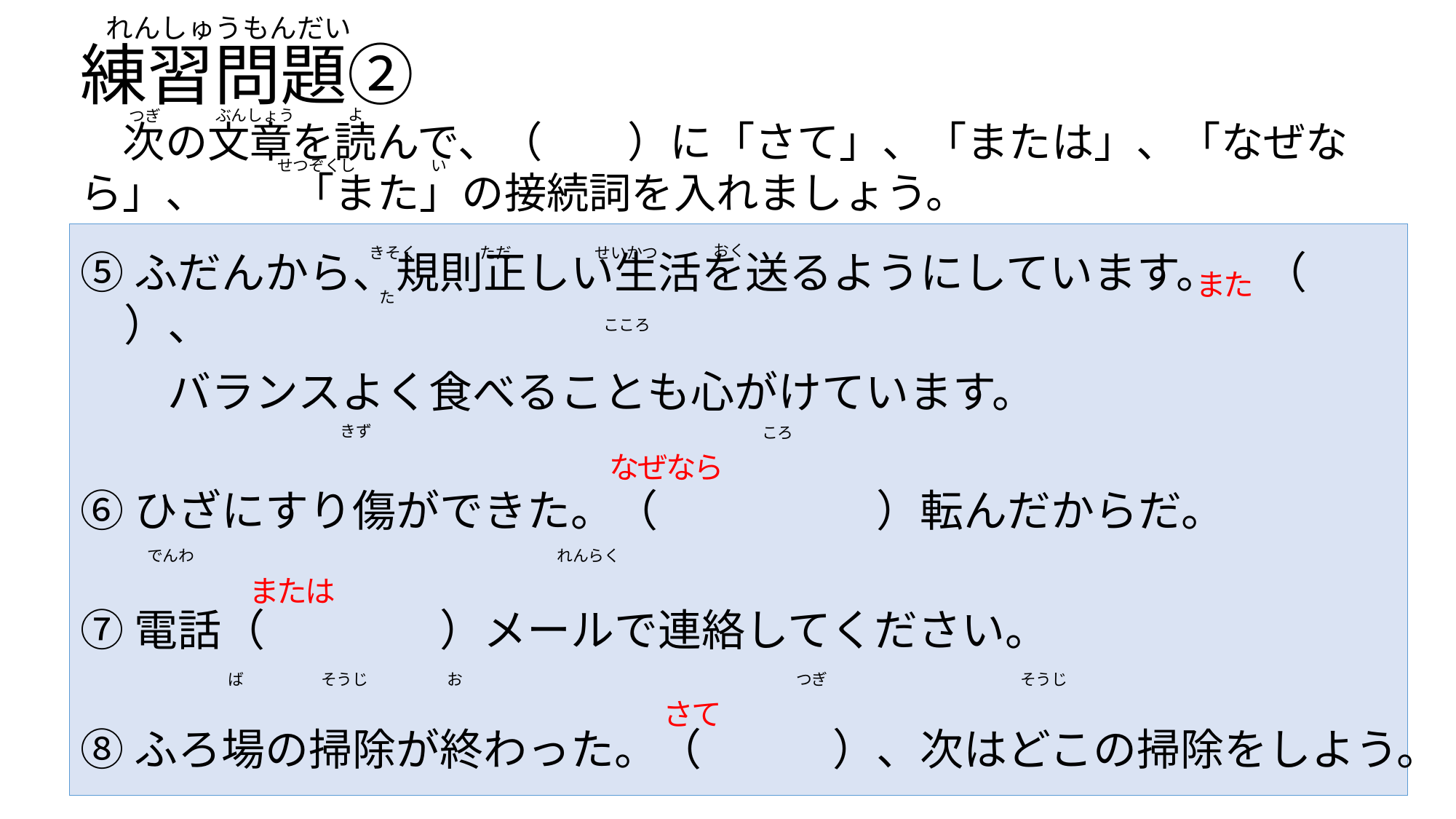

れんしゅうもんだい
# 練習問題②
よ
ぶんしょう
つぎ
　次の文章を読んで、（　　）に「さて」、「または」、「なぜなら」、　　「また」の接続詞を入れましょう。
せつぞくし
い
⑤ふだんから、規則正しい生活を送るようにしています。　（　　　）、
　　バランスよく食べることも心がけています。
⑥ひざにすり傷ができた。（　　　　　）転んだからだ。
⑦電話（　　　　）メールで連絡してください。
⑧ふろ場の掃除が終わった。（　　　）、次はどこの掃除をしよう。
おく
きそく　　　　ただ
せいかつ
また
た
こころ
きず
ころ
なぜなら
でんわ
れんらく
または
ば
そうじ
お
つぎ
そうじ
さて